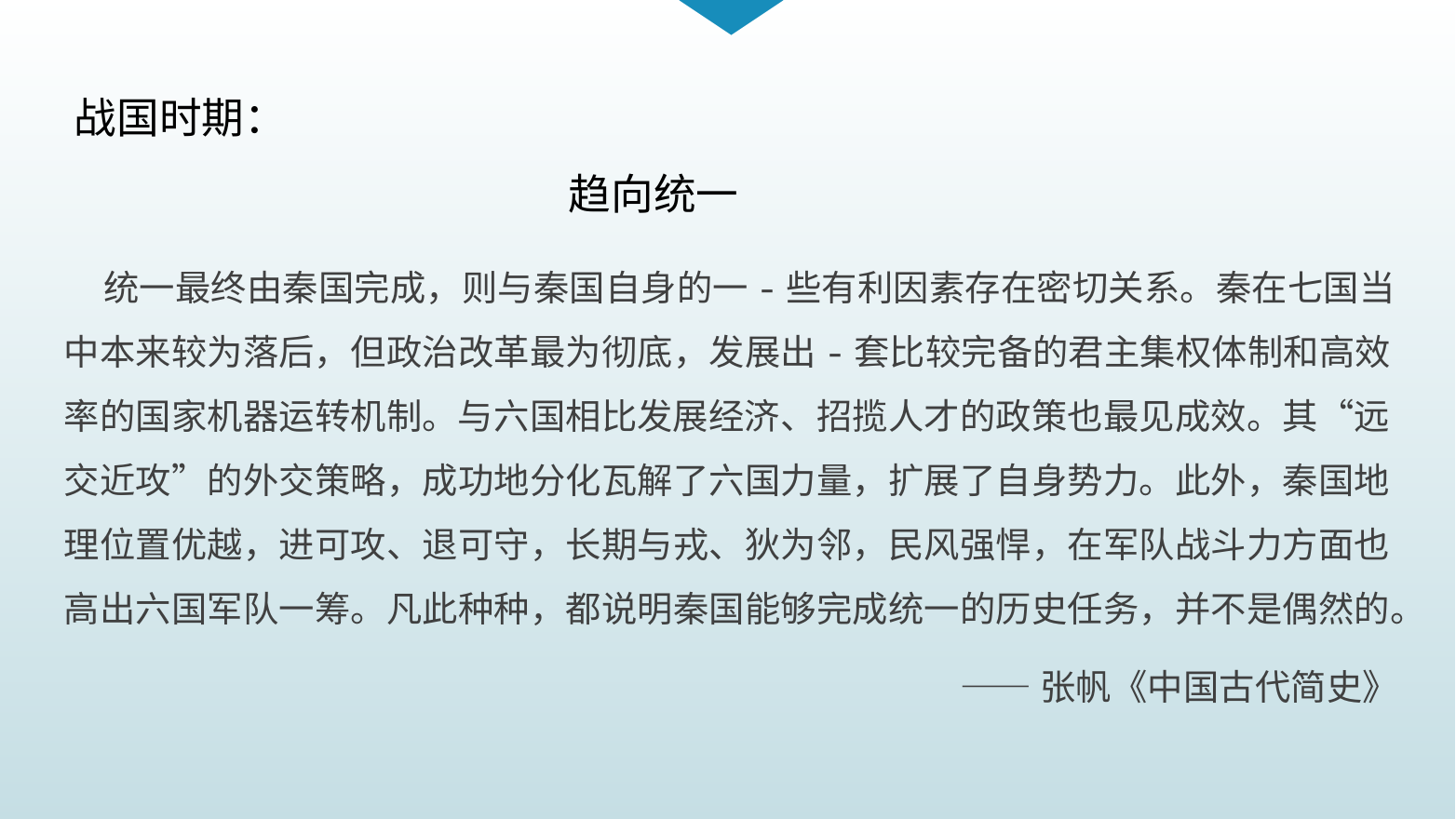

战国时期：
       趋向统一
    统一最终由秦国完成，则与秦国自身的一-些有利因素存在密切关系。秦在七国当中本来较为落后，但政治改革最为彻底，发展出-套比较完备的君主集权体制和高效率的国家机器运转机制。与六国相比发展经济、招揽人才的政策也最见成效。其“远交近攻”的外交策略，成功地分化瓦解了六国力量，扩展了自身势力。此外，秦国地理位置优越，进可攻、退可守，长期与戎、狄为邻，民风强悍，在军队战斗力方面也高出六国军队一筹。凡此种种，都说明秦国能够完成统一的历史任务，并不是偶然的。
——张帆《中国古代简史》